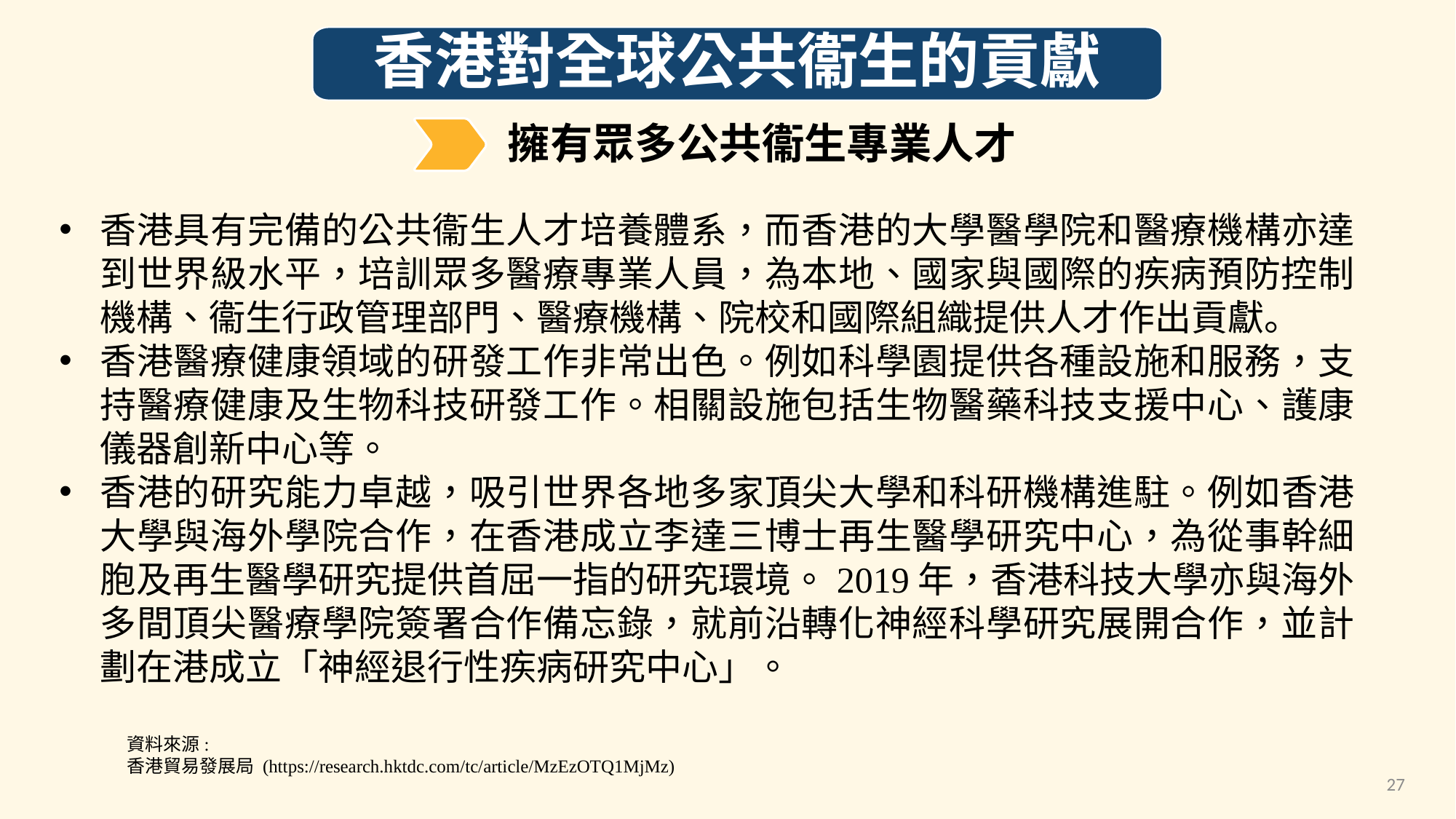

香港對全球公共衞生的貢獻
擁有眾多公共衞生專業人才

香港具有完備的公共衞生人才培養體系，而香港的大學醫學院和醫療機構亦達到世界級水平，培訓眾多醫療專業人員，為本地、國家與國際的疾病預防控制機構、衞生行政管理部門、醫療機構、院校和國際組織提供人才作出貢獻。
香港醫療健康領域的研發工作非常出色。例如科學園提供各種設施和服務，支持醫療健康及生物科技研發工作。相關設施包括生物醫藥科技支援中心、護康儀器創新中心等。
香港的研究能力卓越，吸引世界各地多家頂尖大學和科研機構進駐。例如香港大學與海外學院合作，在香港成立李達三博士再生醫學研究中心，為從事幹細胞及再生醫學研究提供首屈一指的研究環境。2019年，香港科技大學亦與海外多間頂尖醫療學院簽署合作備忘錄，就前沿轉化神經科學研究展開合作，並計劃在港成立「神經退行性疾病研究中心」。
資料來源:
香港貿易發展局 (https://research.hktdc.com/tc/article/MzEzOTQ1MjMz)
27